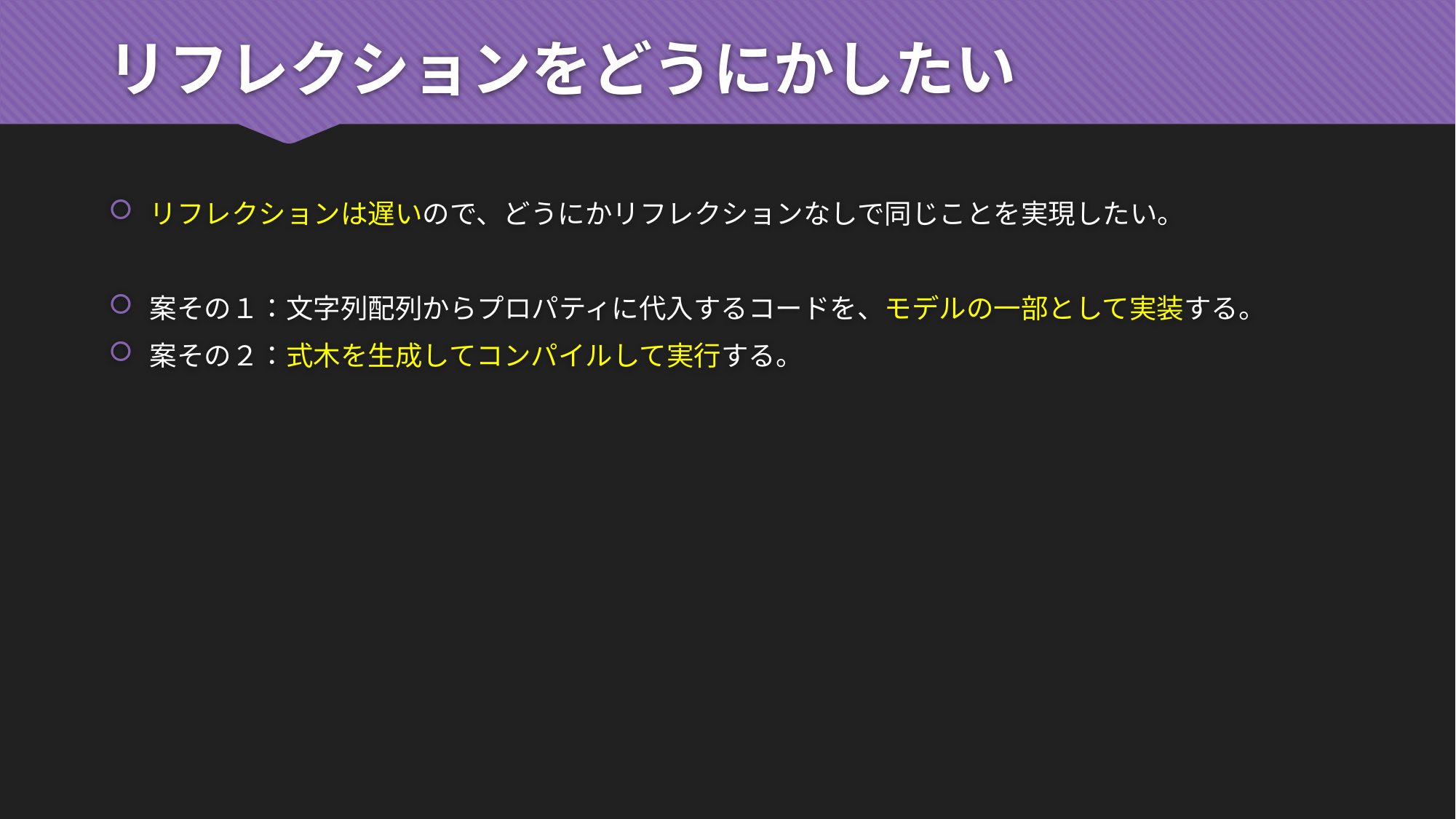

# リフレクションをどうにかしたい
リフレクションは遅いので、どうにかリフレクションなしで同じことを実現したい。

案その１：文字列配列からプロパティに代入するコードを、モデルの一部として実装する。
案その２：式木を生成してコンパイルして実行する。